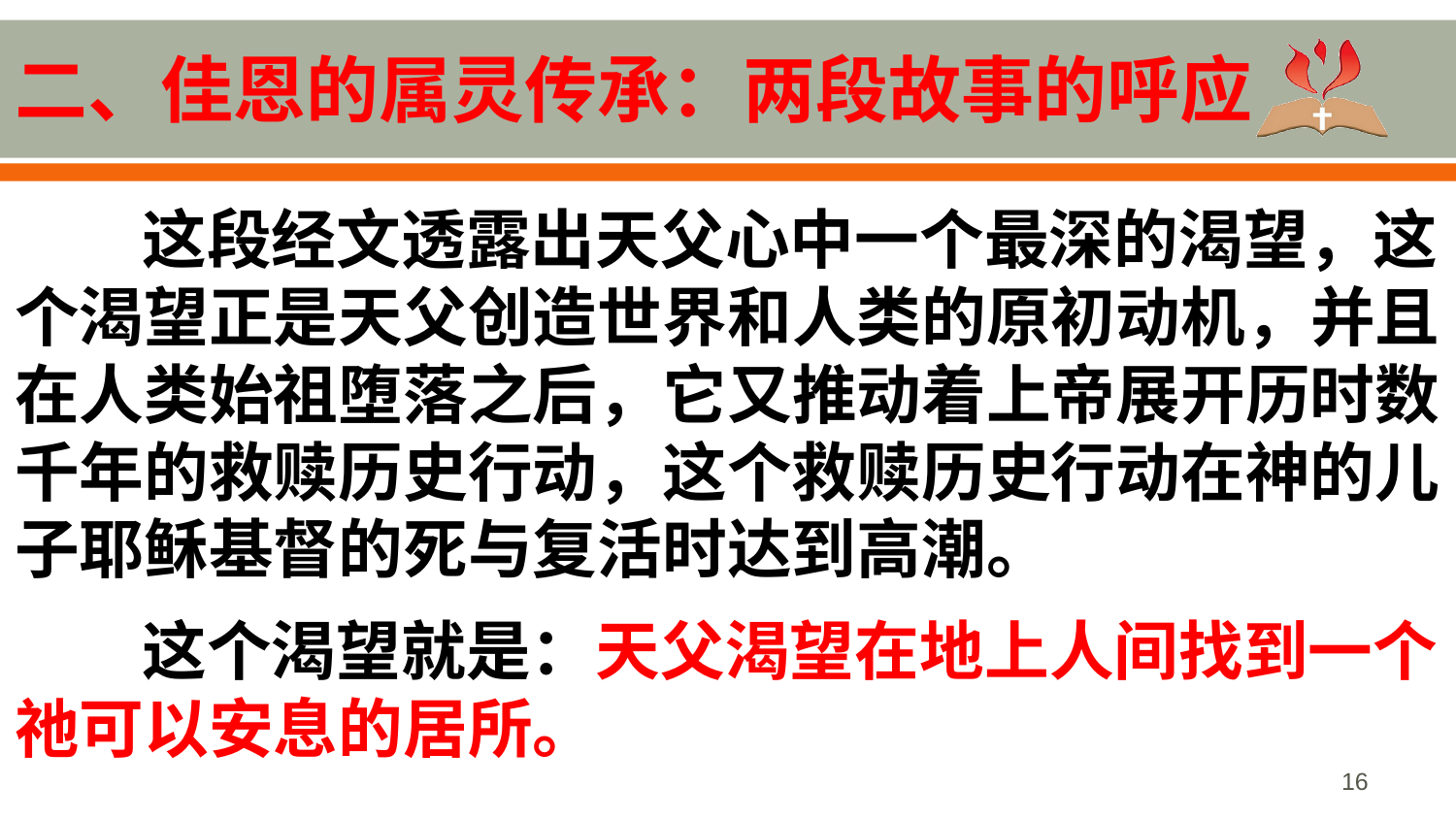

# 二、佳恩的属灵传承：两段故事的呼应
这段经文透露出天父心中一个最深的渴望，这个渴望正是天父创造世界和人类的原初动机，并且在人类始祖堕落之后，它又推动着上帝展开历时数千年的救赎历史行动，这个救赎历史行动在神的儿子耶稣基督的死与复活时达到高潮。
这个渴望就是：天父渴望在地上人间找到一个祂可以安息的居所。
16